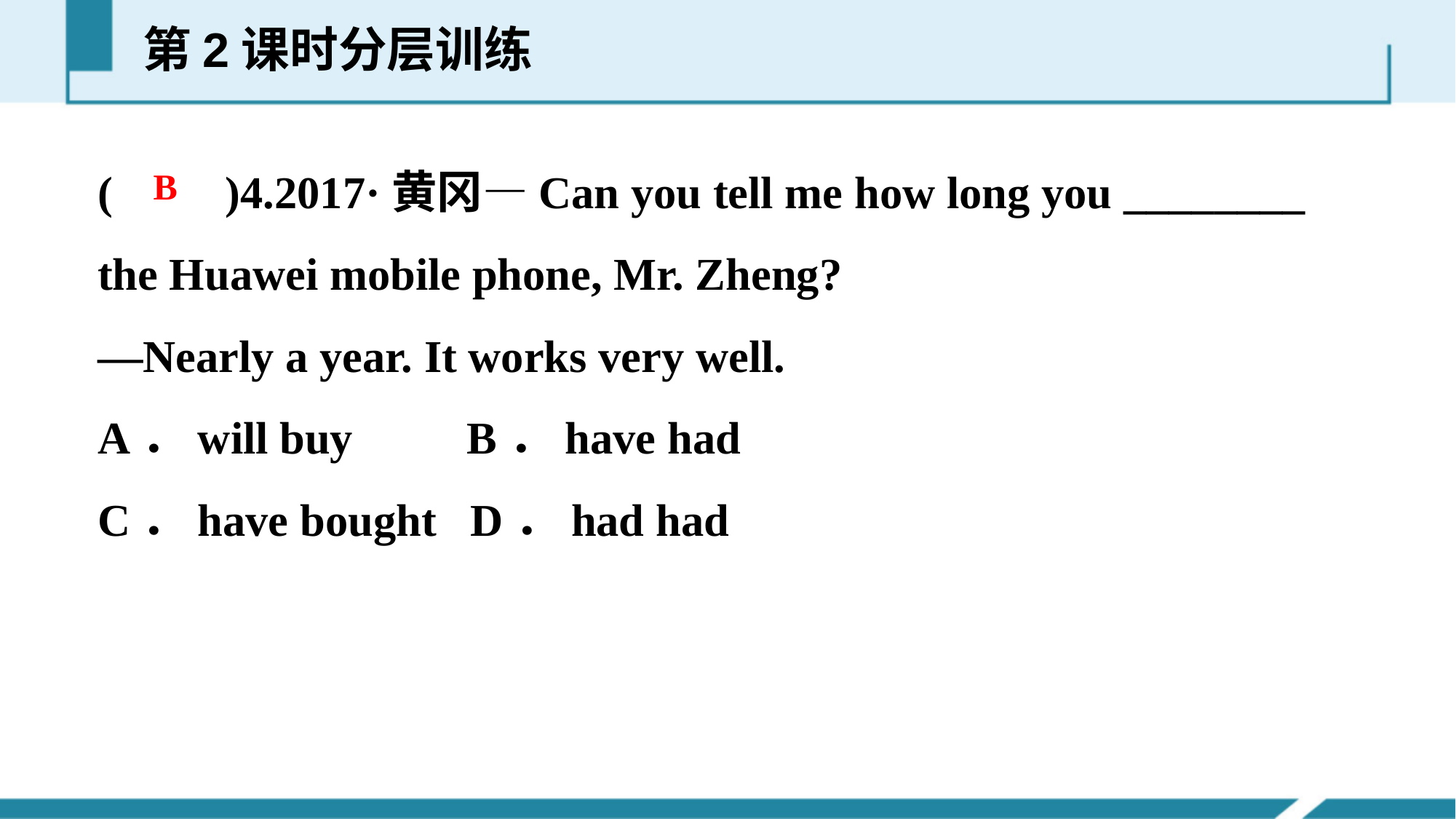

第2课时分层训练
(　　)4.2017·黄冈—Can you tell me how long you ________ the Huawei mobile phone, Mr. Zheng?
—Nearly a year. It works very well.
A．will buy          B．have had
C．have bought   D．had had
B